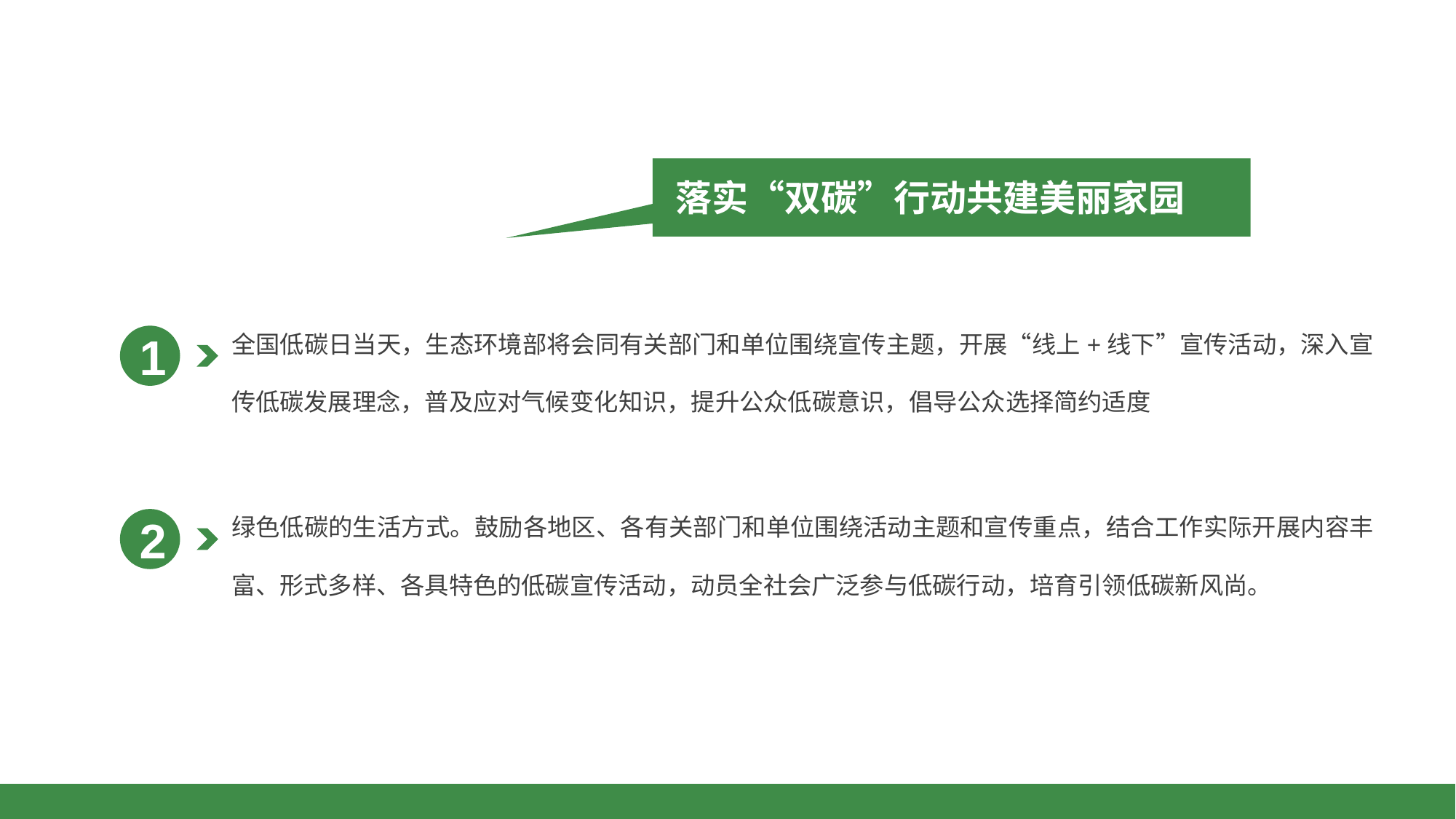

落实“双碳”行动共建美丽家园
全国低碳日当天，生态环境部将会同有关部门和单位围绕宣传主题，开展“线上+线下”宣传活动，深入宣传低碳发展理念，普及应对气候变化知识，提升公众低碳意识，倡导公众选择简约适度
1

绿色低碳的生活方式。鼓励各地区、各有关部门和单位围绕活动主题和宣传重点，结合工作实际开展内容丰富、形式多样、各具特色的低碳宣传活动，动员全社会广泛参与低碳行动，培育引领低碳新风尚。
2